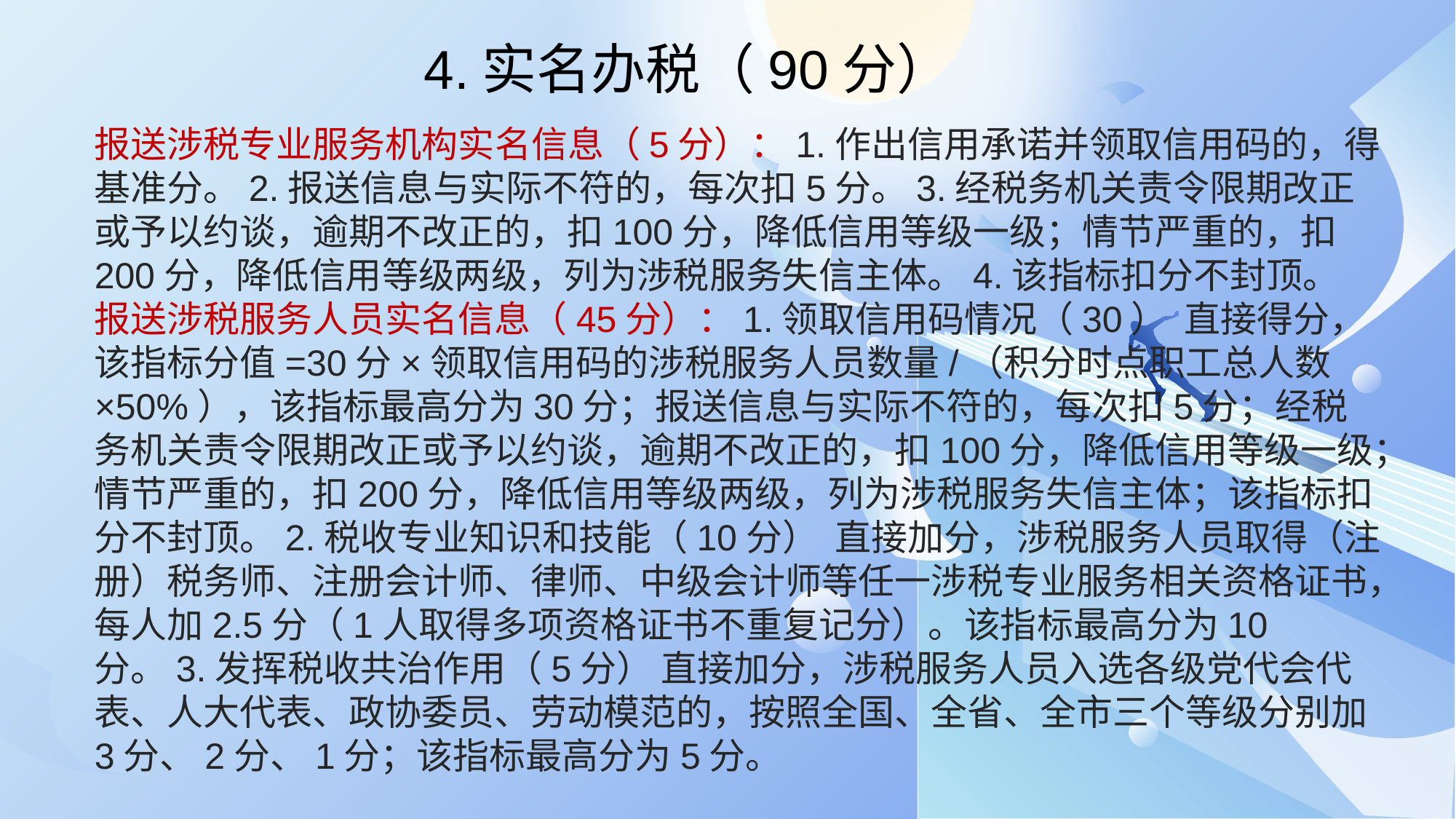

4.实名办税（90分）
报送涉税专业服务机构实名信息（5分）：1.作出信用承诺并领取信用码的，得基准分。2.报送信息与实际不符的，每次扣5分。3.经税务机关责令限期改正或予以约谈，逾期不改正的，扣100分，降低信用等级一级；情节严重的，扣200分，降低信用等级两级，列为涉税服务失信主体。4.该指标扣分不封顶。
报送涉税服务人员实名信息（45分）：1.领取信用码情况（30）  直接得分，该指标分值=30分×领取信用码的涉税服务人员数量/（积分时点职工总人数×50%），该指标最高分为30分；报送信息与实际不符的，每次扣5分；经税务机关责令限期改正或予以约谈，逾期不改正的，扣100分，降低信用等级一级；情节严重的，扣200分，降低信用等级两级，列为涉税服务失信主体；该指标扣分不封顶。2.税收专业知识和技能（10分）  直接加分，涉税服务人员取得（注册）税务师、注册会计师、律师、中级会计师等任一涉税专业服务相关资格证书，每人加2.5分（1人取得多项资格证书不重复记分）。该指标最高分为10分。3.发挥税收共治作用（5分） 直接加分，涉税服务人员入选各级党代会代表、人大代表、政协委员、劳动模范的，按照全国、全省、全市三个等级分别加3分、2分、1分；该指标最高分为5分。